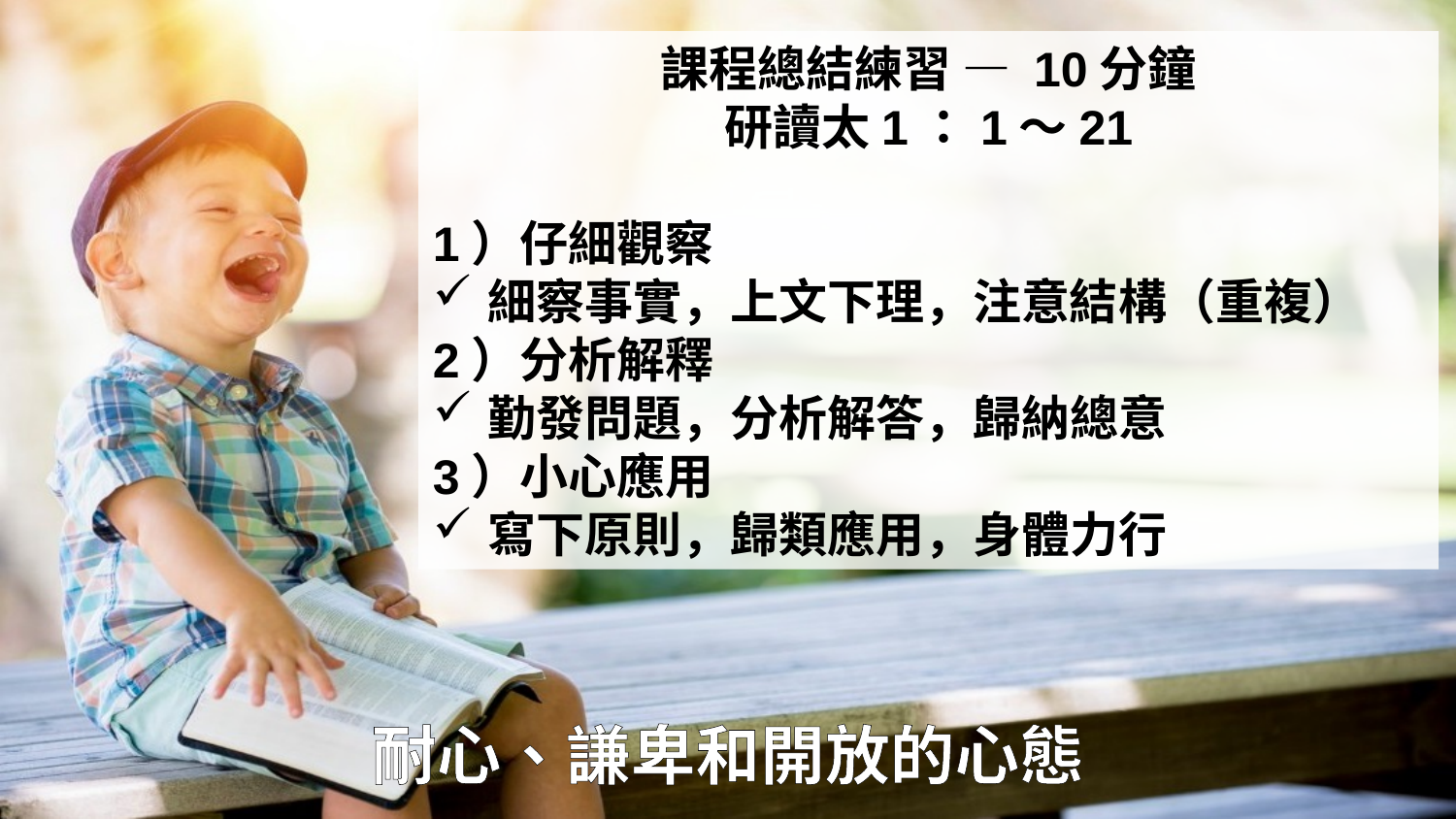

課程總結練習 — 10分鐘
研讀太1：1～21

1）仔細觀察
細察事實，上文下理，注意結構（重複）
2）分析解釋
勤發問題，分析解答，歸納總意
3）小心應用
寫下原則，歸類應用，身體力行
# 耐心、謙卑和開放的心態